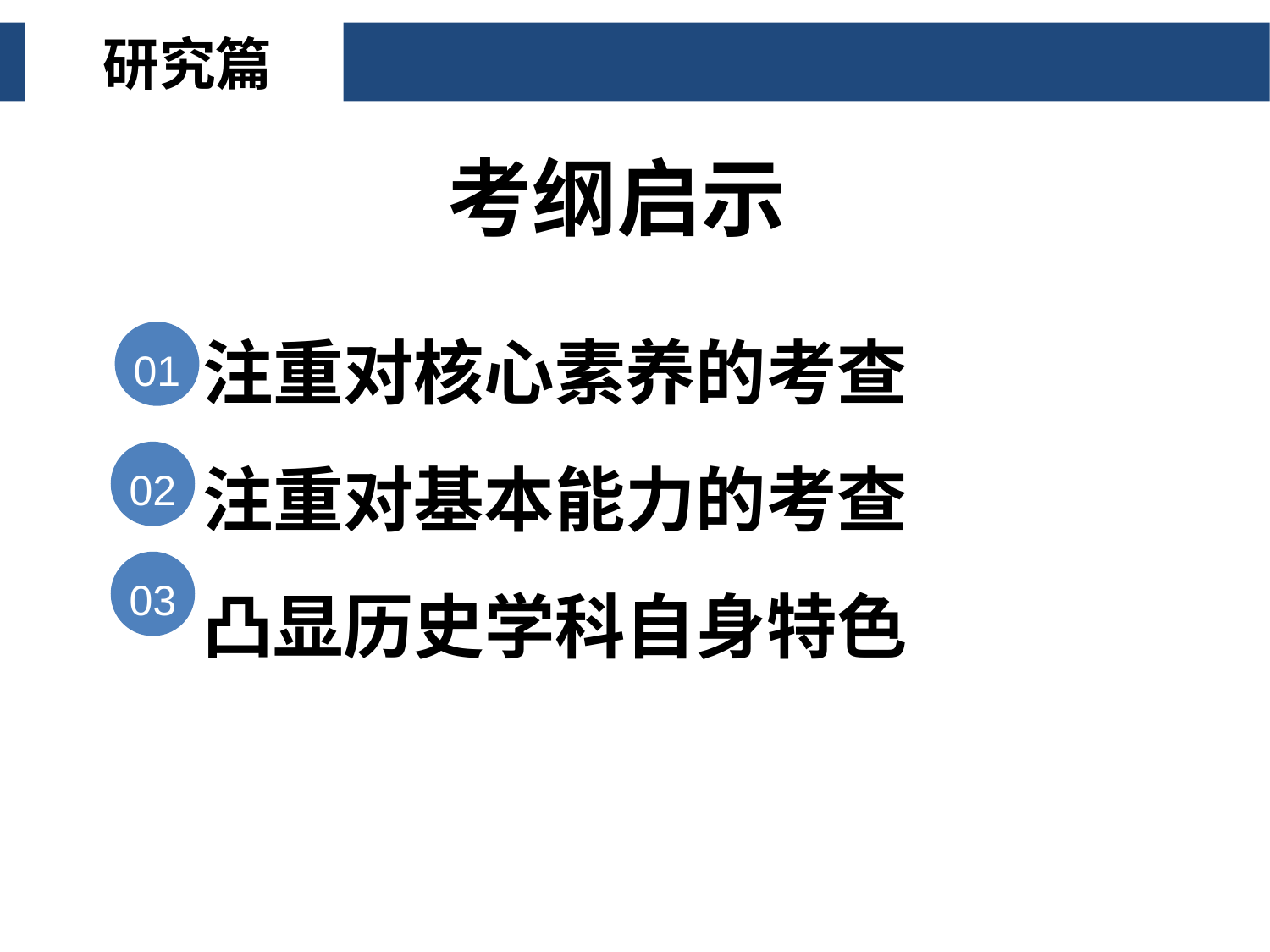

研究篇
# 考纲启示
   注重对核心素养的考查
   注重对基本能力的考查
   凸显历史学科自身特色

01
02
03